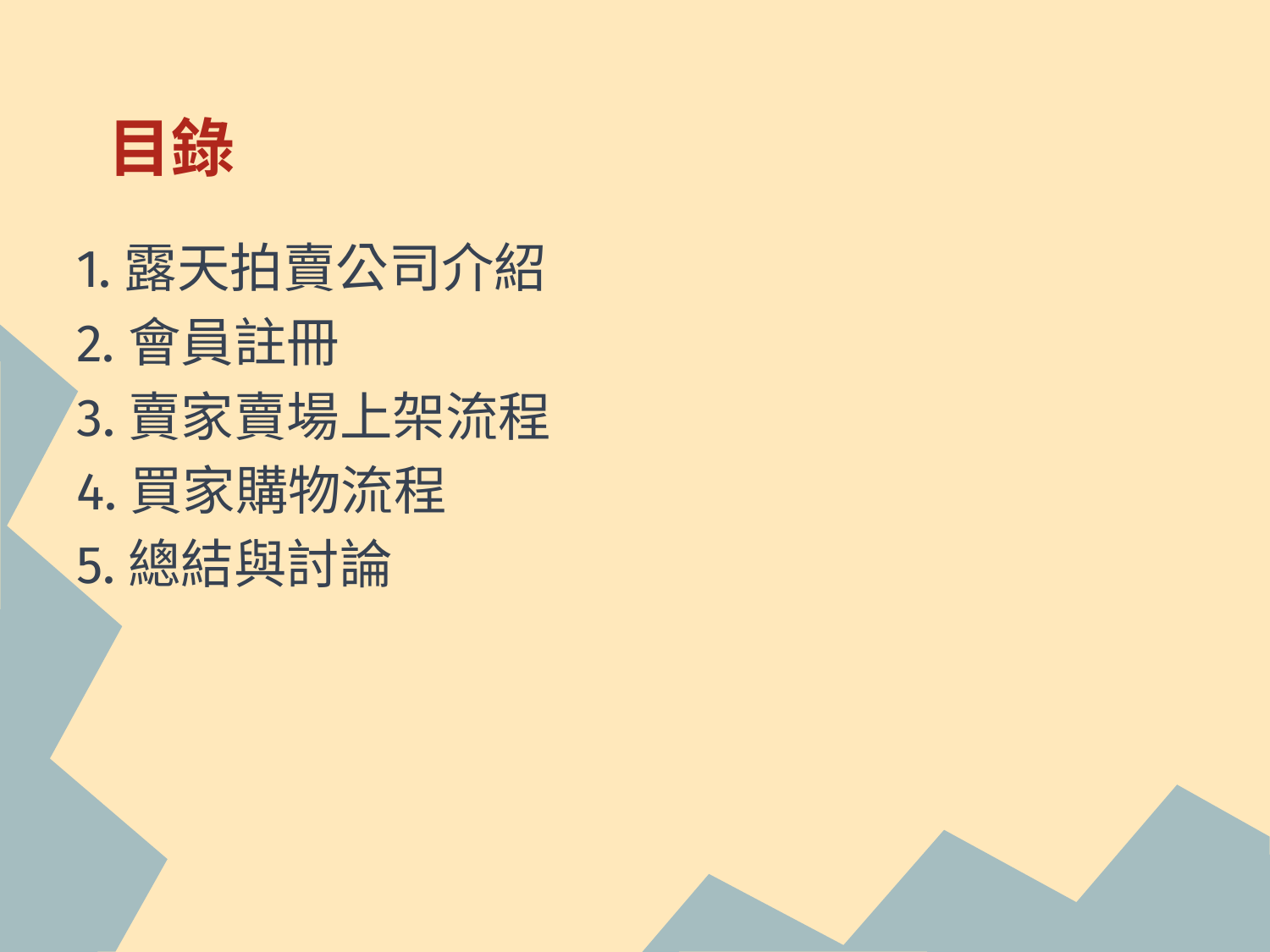

# 目錄
1.露天拍賣公司介紹
2.會員註冊
3.賣家賣場上架流程
4.買家購物流程
5.總結與討論